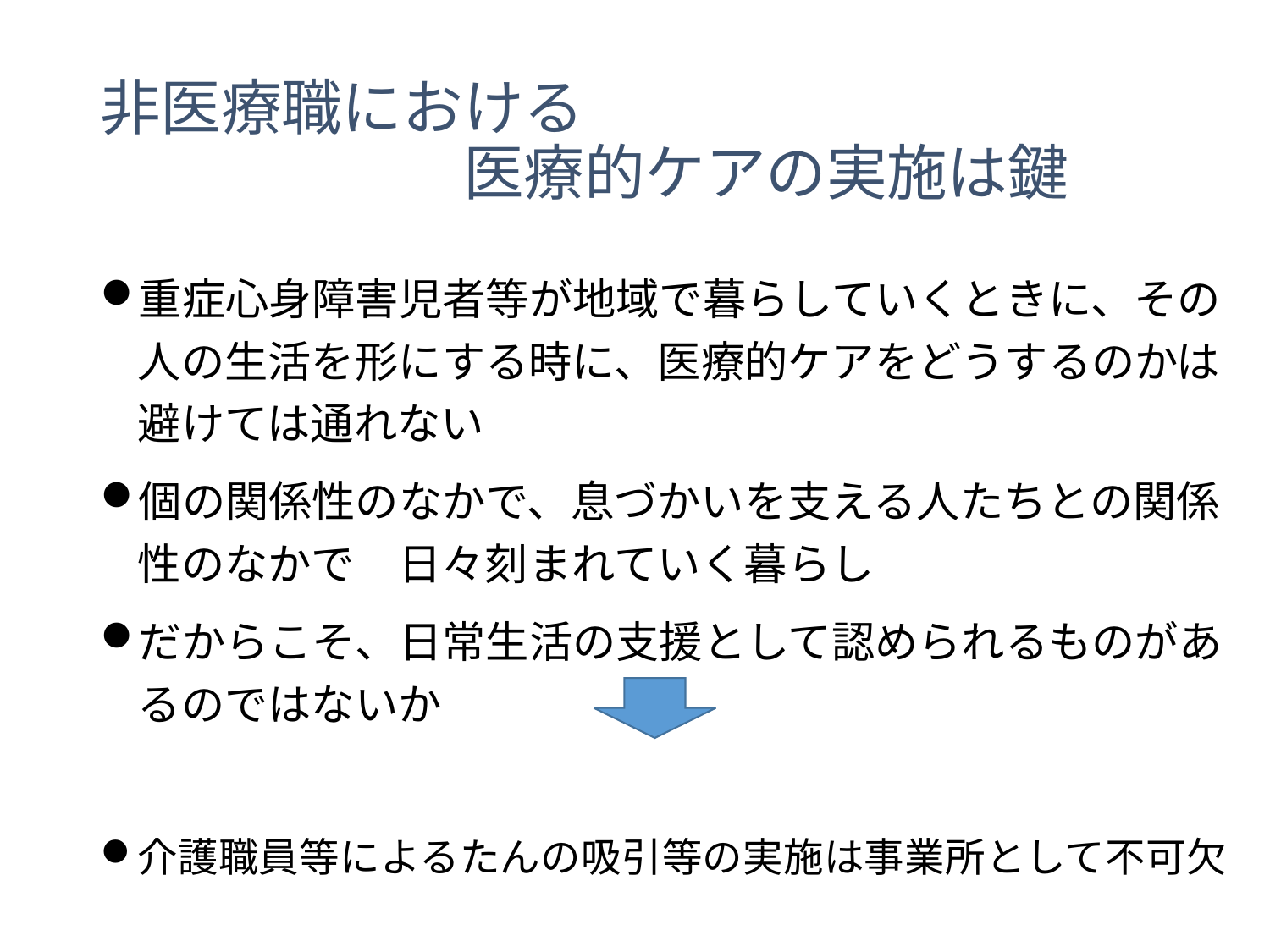

# 非医療職における 　　　　　　医療的ケアの実施は鍵
重症心身障害児者等が地域で暮らしていくときに、その人の生活を形にする時に、医療的ケアをどうするのかは避けては通れない
個の関係性のなかで、息づかいを支える人たちとの関係性のなかで　日々刻まれていく暮らし
だからこそ、日常生活の支援として認められるものがあるのではないか

介護職員等によるたんの吸引等の実施は事業所として不可欠